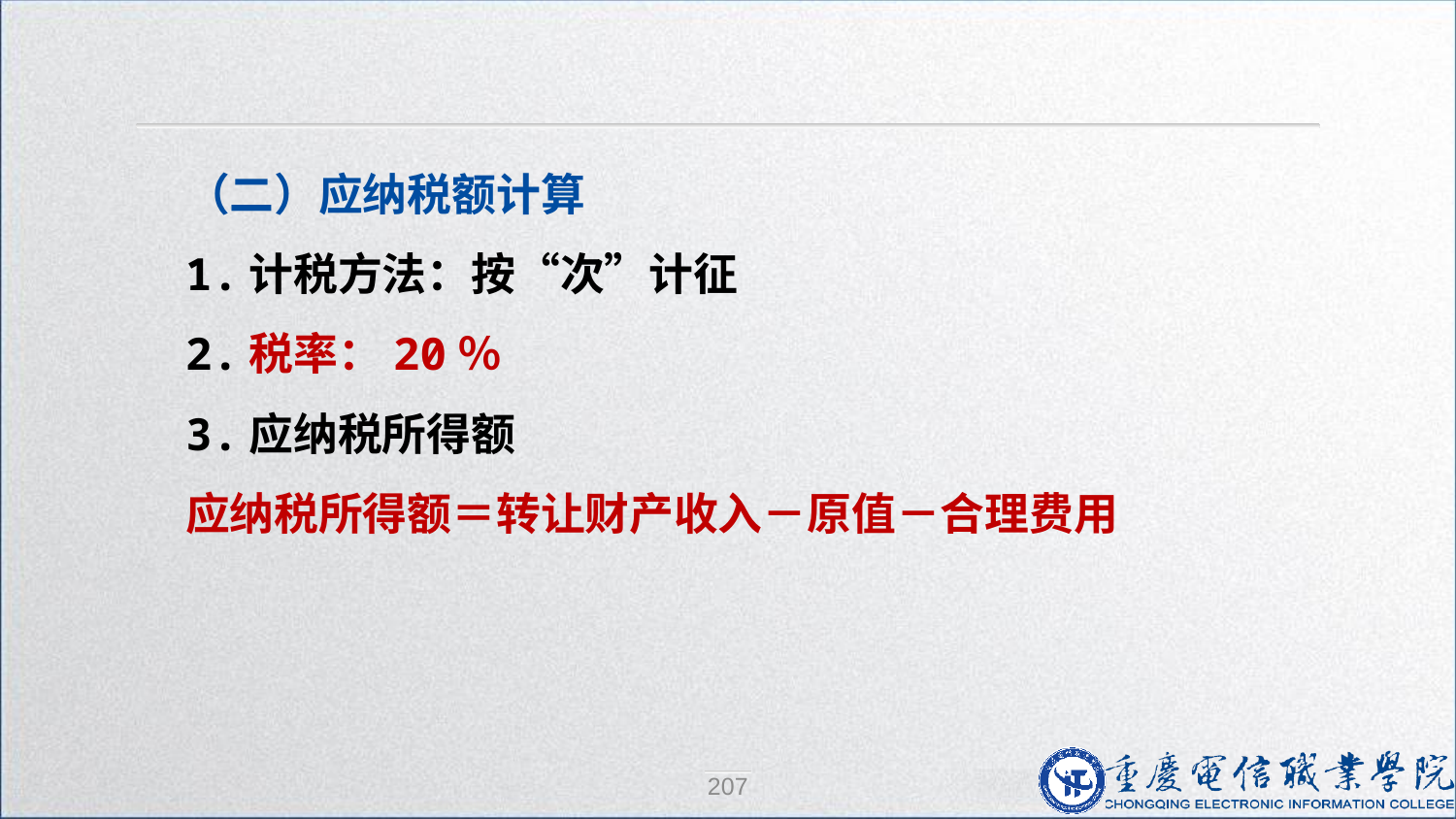

（二）应纳税额计算
1.计税方法：按“次”计征
2.税率：20％
3.应纳税所得额
应纳税所得额＝转让财产收入－原值－合理费用
207